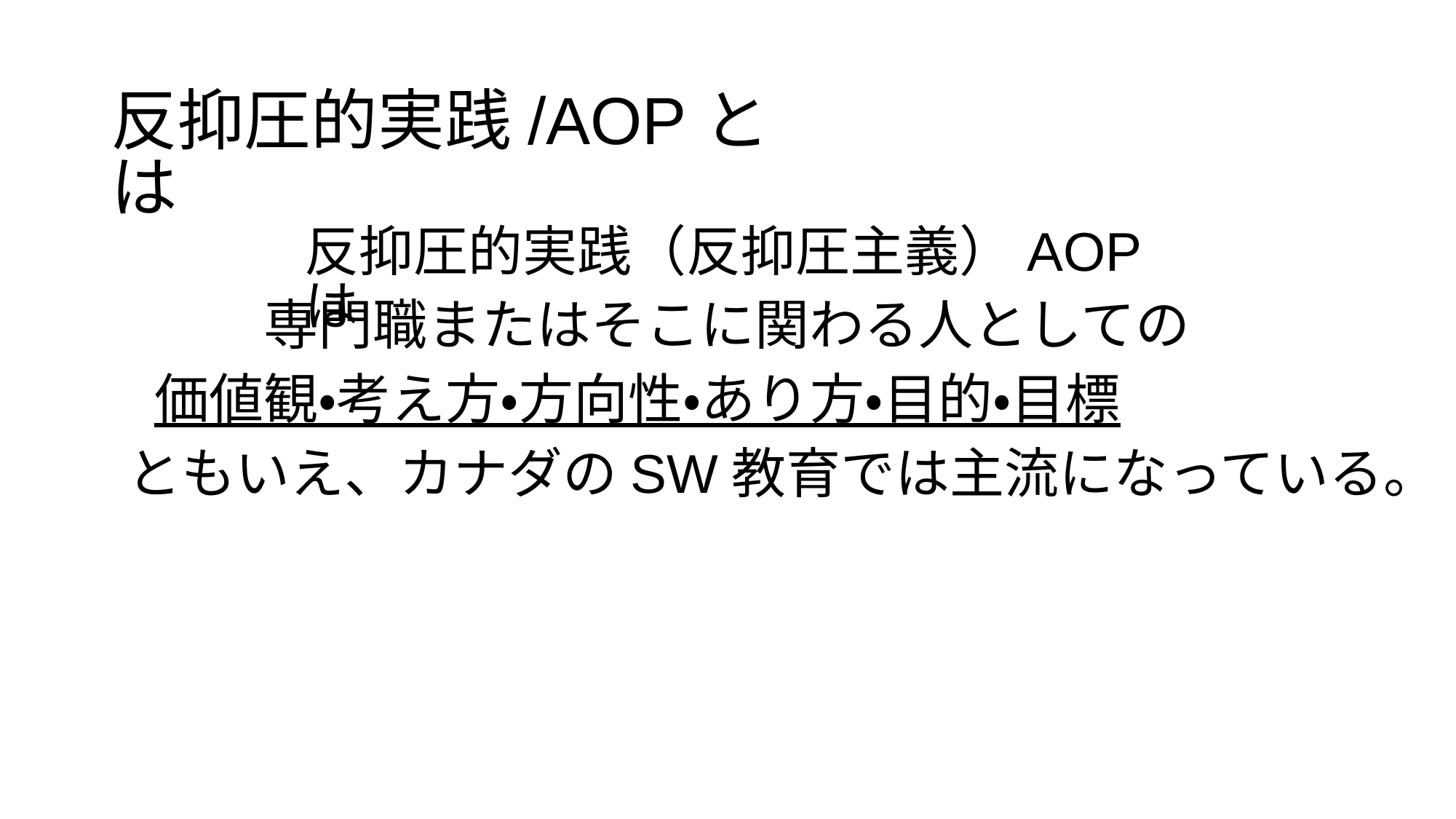

反抑圧的実践/AOPとは
反抑圧的実践（反抑圧主義）AOPは
専門職またはそこに関わる人としての
価値観・考え方・方向性・あり方・目的・目標
ともいえ、カナダのSW教育では主流になっている。